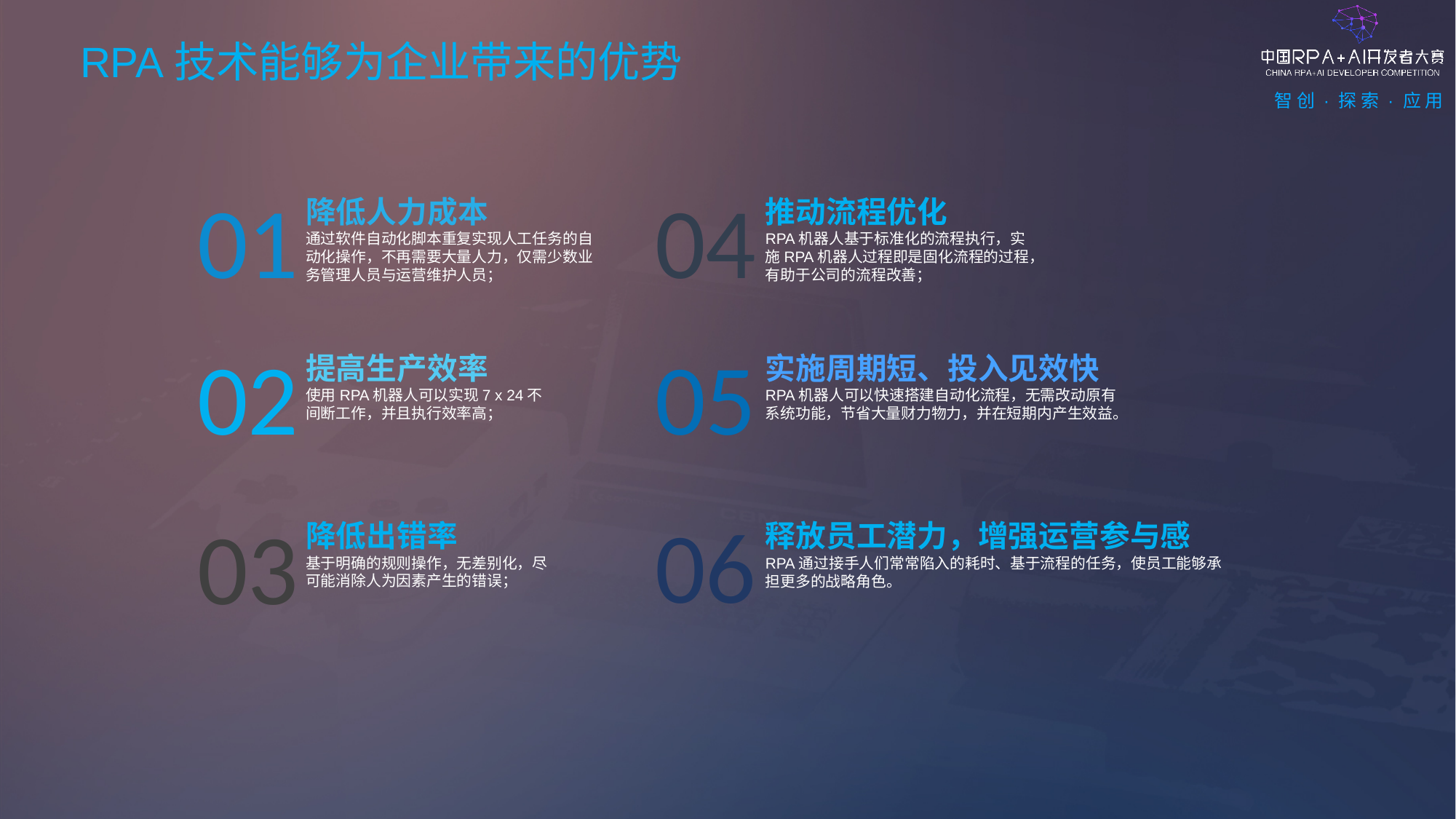

RPA技术能够为企业带来的优势
04
01
降低人力成本
通过软件自动化脚本重复实现人工任务的自动化操作，不再需要大量人力，仅需少数业务管理人员与运营维护人员；
推动流程优化
RPA机器人基于标准化的流程执行，实施RPA机器人过程即是固化流程的过程，有助于公司的流程改善；
02
05
提高生产效率
使用RPA机器人可以实现7 x 24不间断工作，并且执行效率高；
实施周期短、投入见效快
RPA机器人可以快速搭建自动化流程，无需改动原有系统功能，节省大量财力物力，并在短期内产生效益。
06
03
降低出错率
基于明确的规则操作，无差别化，尽可能消除人为因素产生的错误；
释放员工潜力，增强运营参与感
RPA通过接手人们常常陷入的耗时、基于流程的任务，使员工能够承担更多的战略角色。